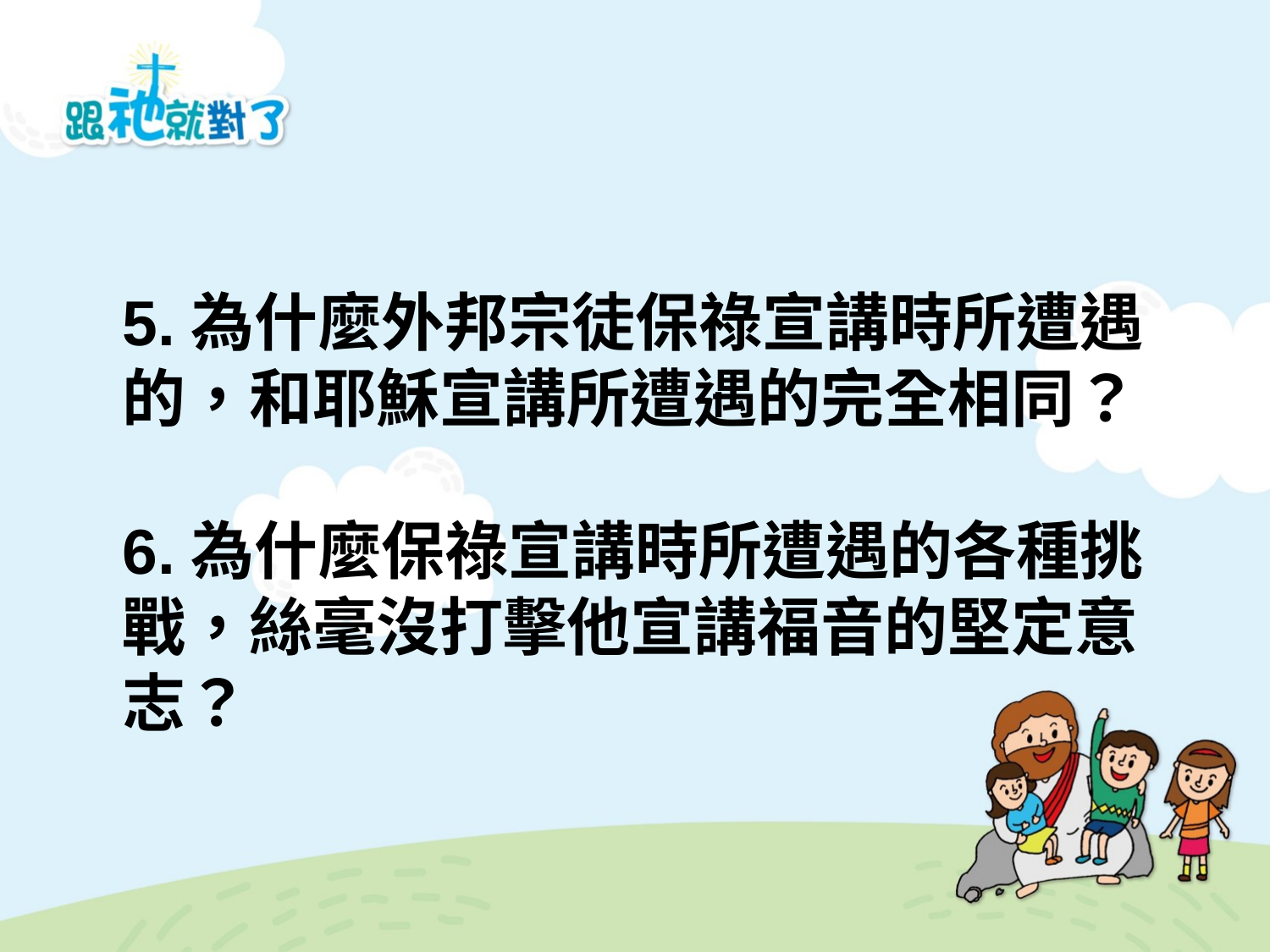

5.為什麼外邦宗徒保祿宣講時所遭遇的，和耶穌宣講所遭遇的完全相同？

6.為什麼保祿宣講時所遭遇的各種挑戰，絲毫沒打擊他宣講福音的堅定意志？